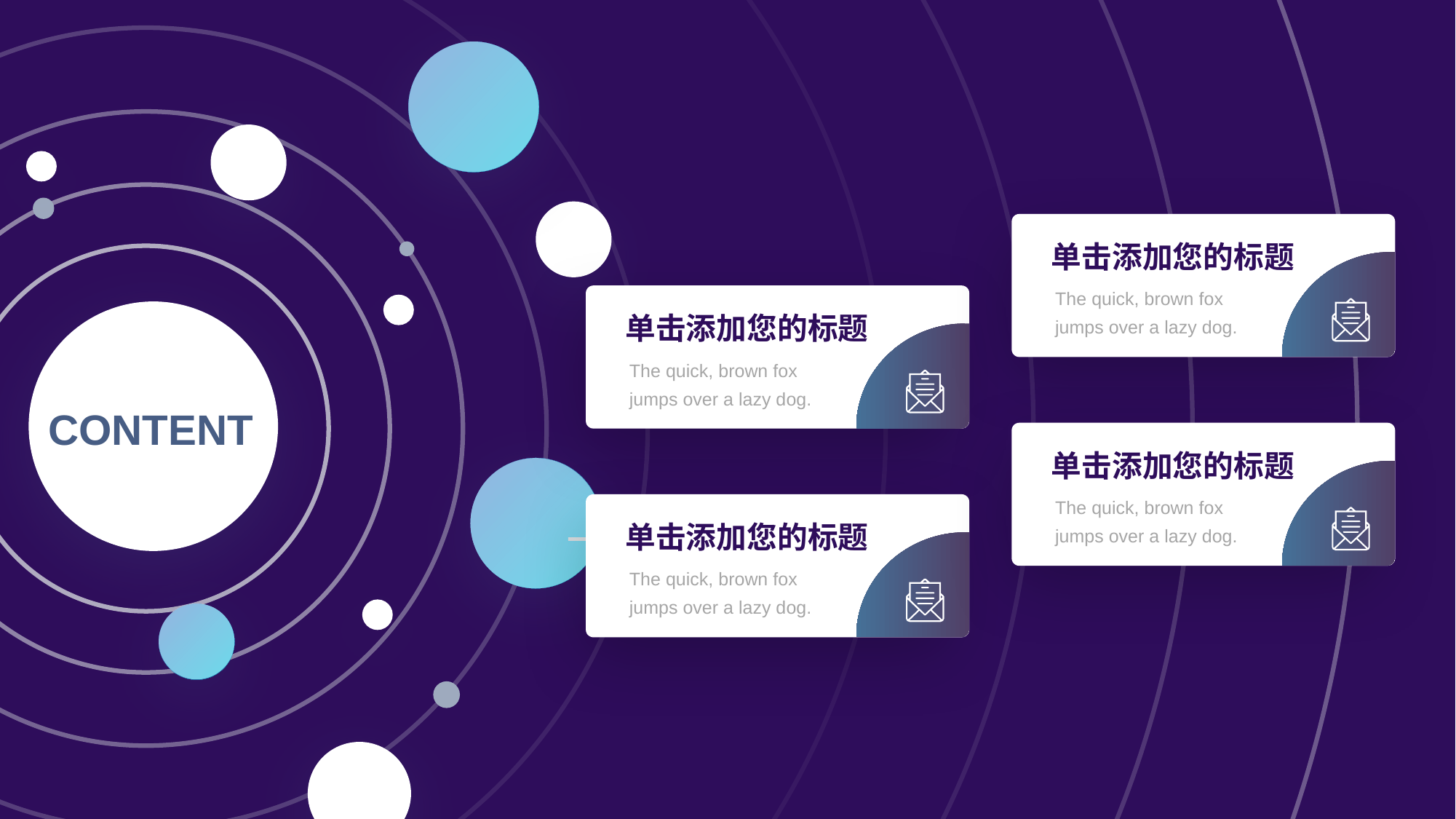

单击添加您的标题
The quick, brown fox jumps over a lazy dog.

单击添加您的标题
The quick, brown fox jumps over a lazy dog.

CONTENT

单击添加您的标题
The quick, brown fox jumps over a lazy dog.

单击添加您的标题
The quick, brown fox jumps over a lazy dog.